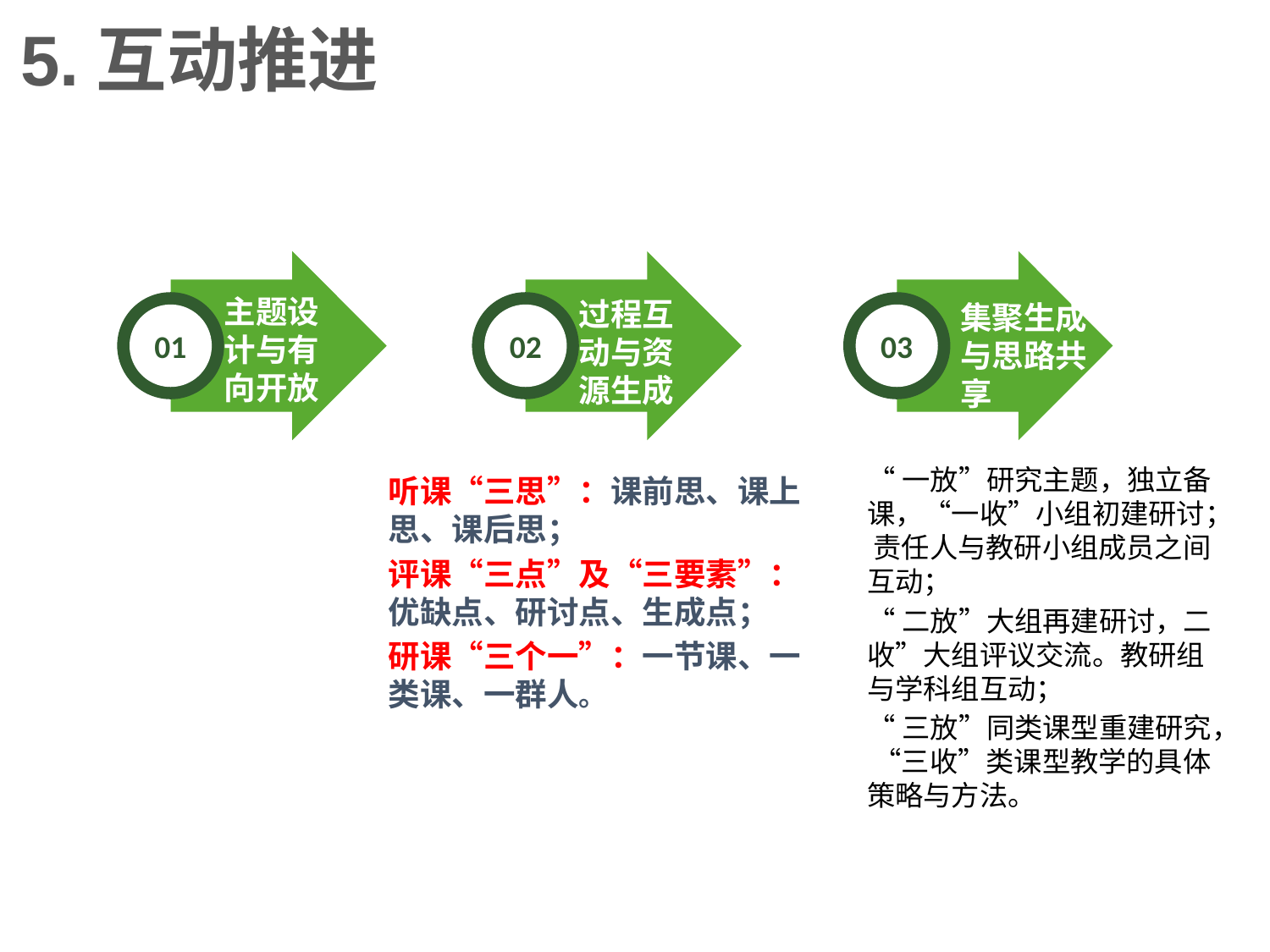

5.互动推进

主题设计与有向开放

01

过程互动与资源生成
02
听课“三思”：课前思、课上思、课后思；
评课“三点”及“三要素”：优缺点、研讨点、生成点；
研课“三个一”：一节课、一类课、一群人。

集聚生成与思路共享
03
“一放”研究主题，独立备课，“一收”小组初建研讨； 责任人与教研小组成员之间互动；
“二放”大组再建研讨，二收”大组评议交流。教研组与学科组互动；
“三放”同类课型重建研究， “三收”类课型教学的具体策略与方法。